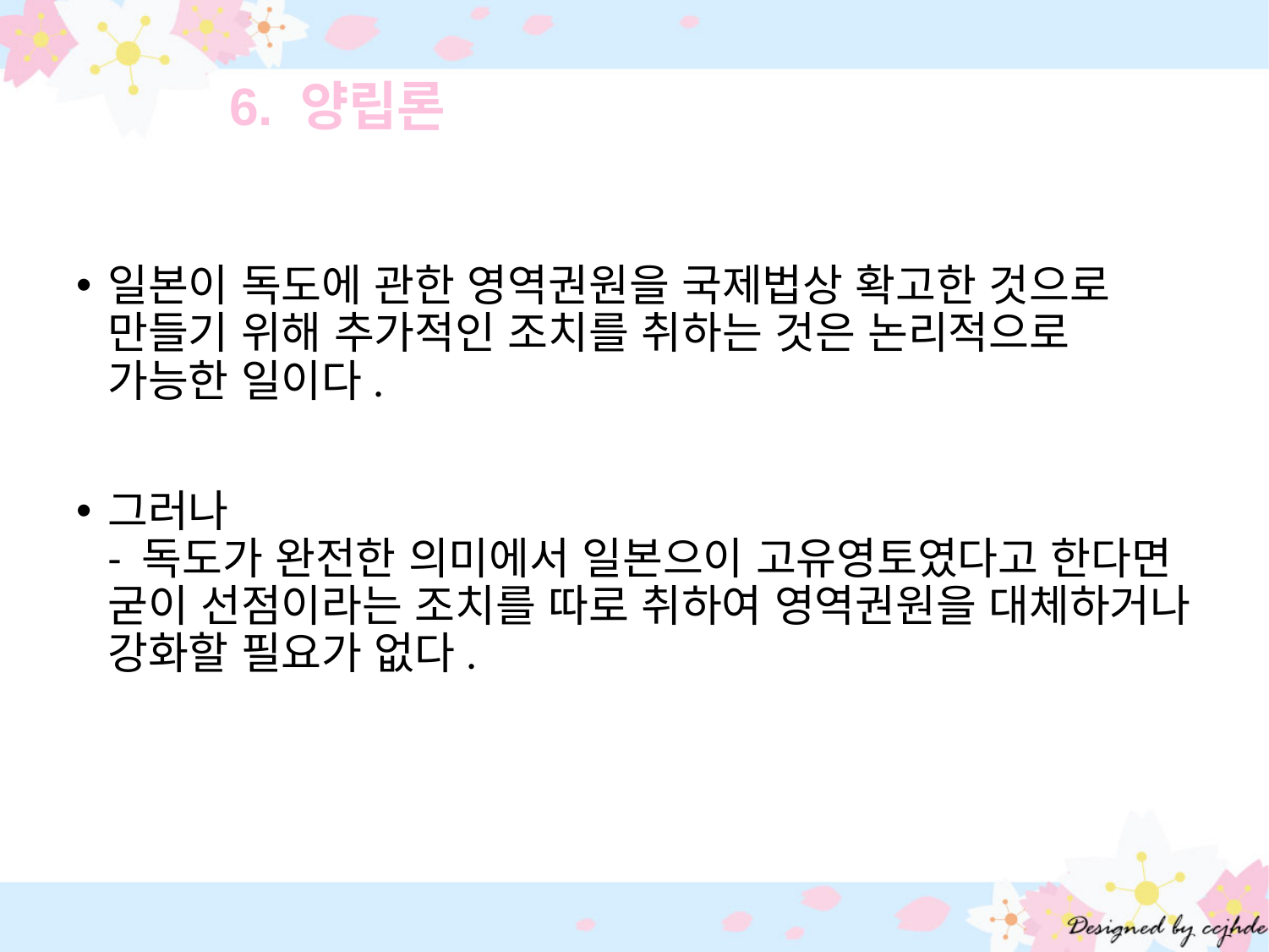

6. 양립론
일본이 독도에 관한 영역권원을 국제법상 확고한 것으로 만들기 위해 추가적인 조치를 취하는 것은 논리적으로 가능한 일이다.

그러나
- 독도가 완전한 의미에서 일본으이 고유영토였다고 한다면 굳이 선점이라는 조치를 따로 취하여 영역권원을 대체하거나 강화할 필요가 없다.